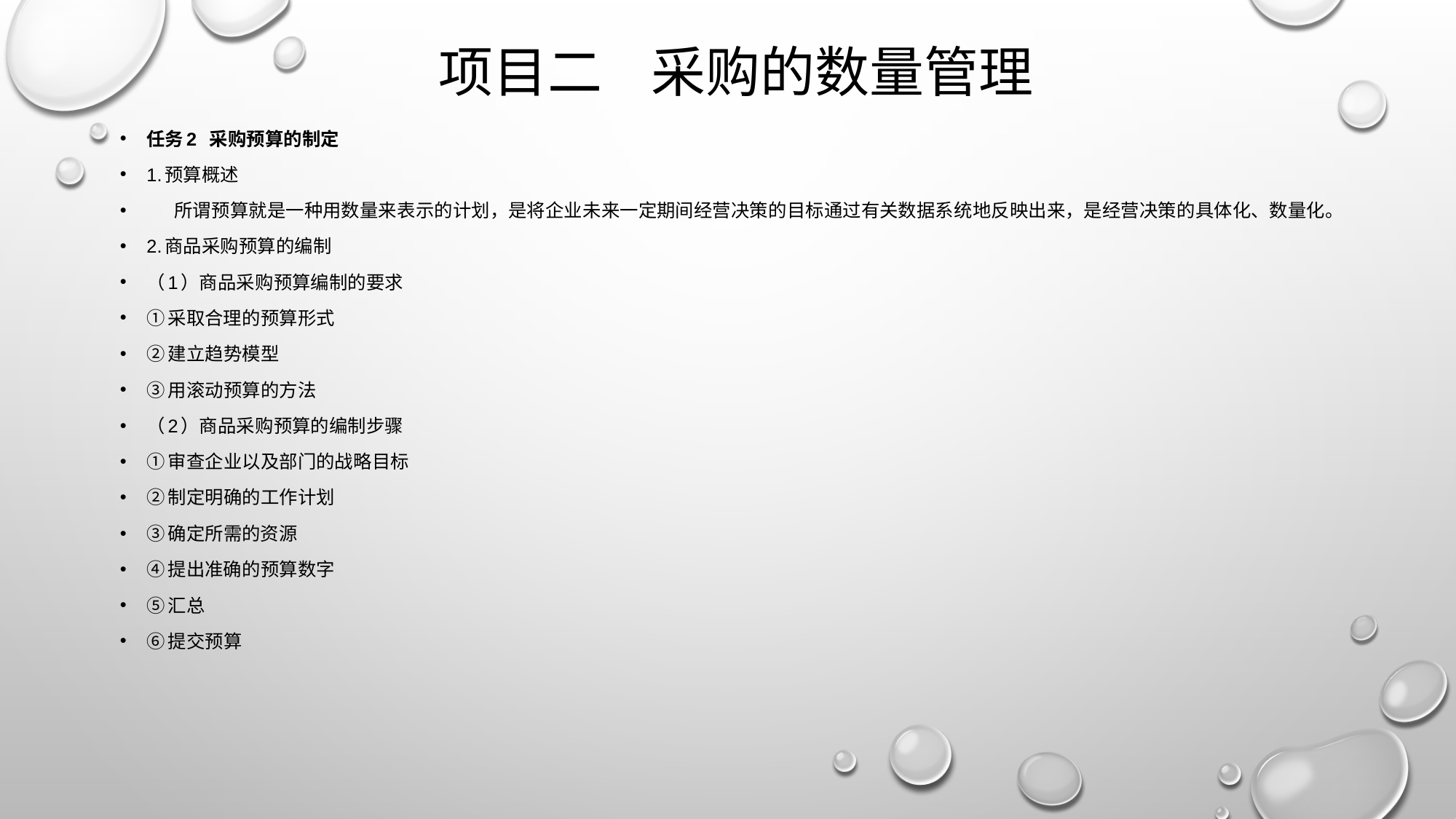

# 项目二    采购的数量管理
任务2  采购预算的制定
1.预算概述
      所谓预算就是一种用数量来表示的计划，是将企业未来一定期间经营决策的目标通过有关数据系统地反映出来，是经营决策的具体化、数量化。
2.商品采购预算的编制
（1）商品采购预算编制的要求
①采取合理的预算形式
②建立趋势模型
③用滚动预算的方法
（2）商品采购预算的编制步骤
①审查企业以及部门的战略目标
②制定明确的工作计划
③确定所需的资源
④提出准确的预算数字
⑤汇总
⑥提交预算